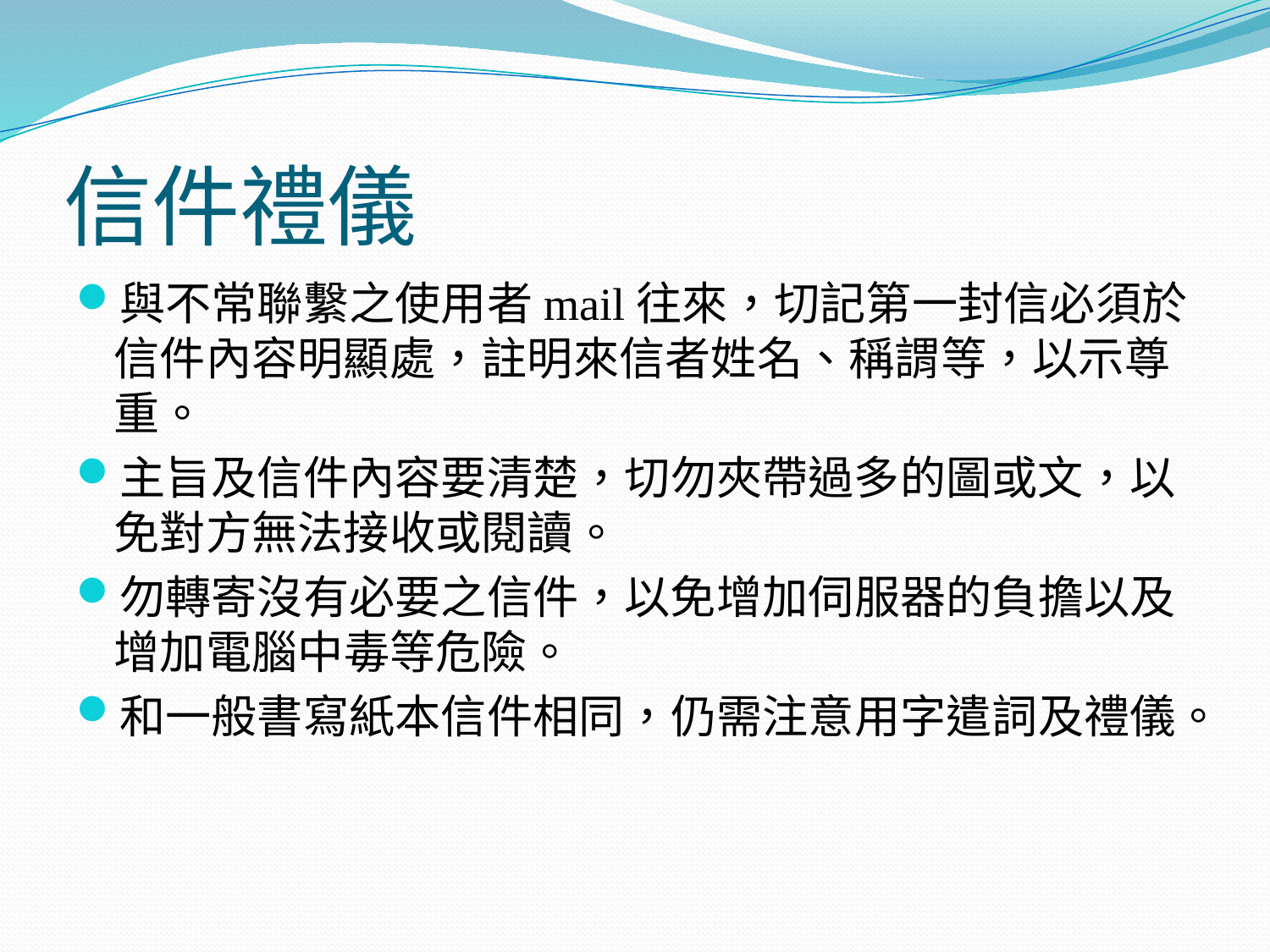

# 信件禮儀
與不常聯繫之使用者mail往來，切記第一封信必須於信件內容明顯處，註明來信者姓名、稱謂等，以示尊重。
主旨及信件內容要清楚，切勿夾帶過多的圖或文，以免對方無法接收或閱讀。
勿轉寄沒有必要之信件，以免增加伺服器的負擔以及增加電腦中毒等危險。
和一般書寫紙本信件相同，仍需注意用字遣詞及禮儀。